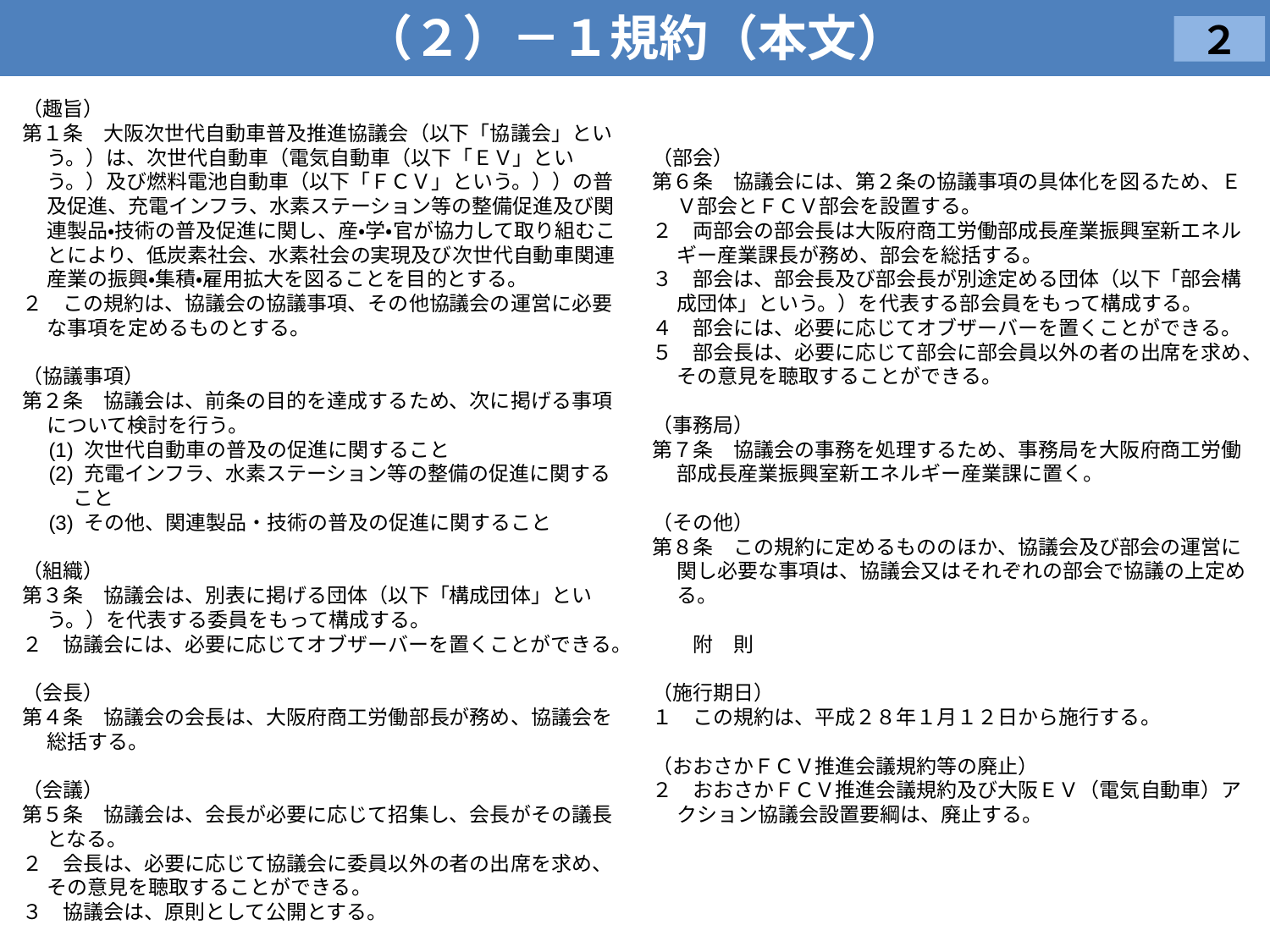

# （２）－１規約（本文）
２
（趣旨）
第１条　大阪次世代自動車普及推進協議会（以下「協議会」という。）は、次世代自動車（電気自動車（以下「ＥＶ」という。）及び燃料電池自動車（以下「ＦＣＶ」という。））の普及促進、充電インフラ、水素ステーション等の整備促進及び関連製品・技術の普及促進に関し、産・学・官が協力して取り組むことにより、低炭素社会、水素社会の実現及び次世代自動車関連産業の振興・集積・雇用拡大を図ることを目的とする。
２　この規約は、協議会の協議事項、その他協議会の運営に必要な事項を定めるものとする。

（協議事項）
第２条　協議会は、前条の目的を達成するため、次に掲げる事項について検討を行う。
(1) 次世代自動車の普及の促進に関すること
(2) 充電インフラ、水素ステーション等の整備の促進に関すること
(3) その他、関連製品・技術の普及の促進に関すること

（組織）
第３条　協議会は、別表に掲げる団体（以下「構成団体」という。）を代表する委員をもって構成する。
２　協議会には、必要に応じてオブザーバーを置くことができる。

（会長）
第４条　協議会の会長は、大阪府商工労働部長が務め、協議会を総括する。

（会議）
第５条　協議会は、会長が必要に応じて招集し、会長がその議長となる。
２　会長は、必要に応じて協議会に委員以外の者の出席を求め、その意見を聴取することができる。
３　協議会は、原則として公開とする。

（部会）
第６条　協議会には、第２条の協議事項の具体化を図るため、ＥＶ部会とＦＣＶ部会を設置する。
２　両部会の部会長は大阪府商工労働部成長産業振興室新エネルギー産業課長が務め、部会を総括する。
３　部会は、部会長及び部会長が別途定める団体（以下「部会構成団体」という。）を代表する部会員をもって構成する。
４　部会には、必要に応じてオブザーバーを置くことができる。
５　部会長は、必要に応じて部会に部会員以外の者の出席を求め、その意見を聴取することができる。

（事務局）
第７条　協議会の事務を処理するため、事務局を大阪府商工労働部成長産業振興室新エネルギー産業課に置く。

（その他）
第８条　この規約に定めるもののほか、協議会及び部会の運営に関し必要な事項は、協議会又はそれぞれの部会で協議の上定める。

　　附　則

（施行期日）
１　この規約は、平成２８年１月１２日から施行する。

（おおさかＦＣＶ推進会議規約等の廃止）
２　おおさかＦＣＶ推進会議規約及び大阪ＥＶ（電気自動車）アクション協議会設置要綱は、廃止する。